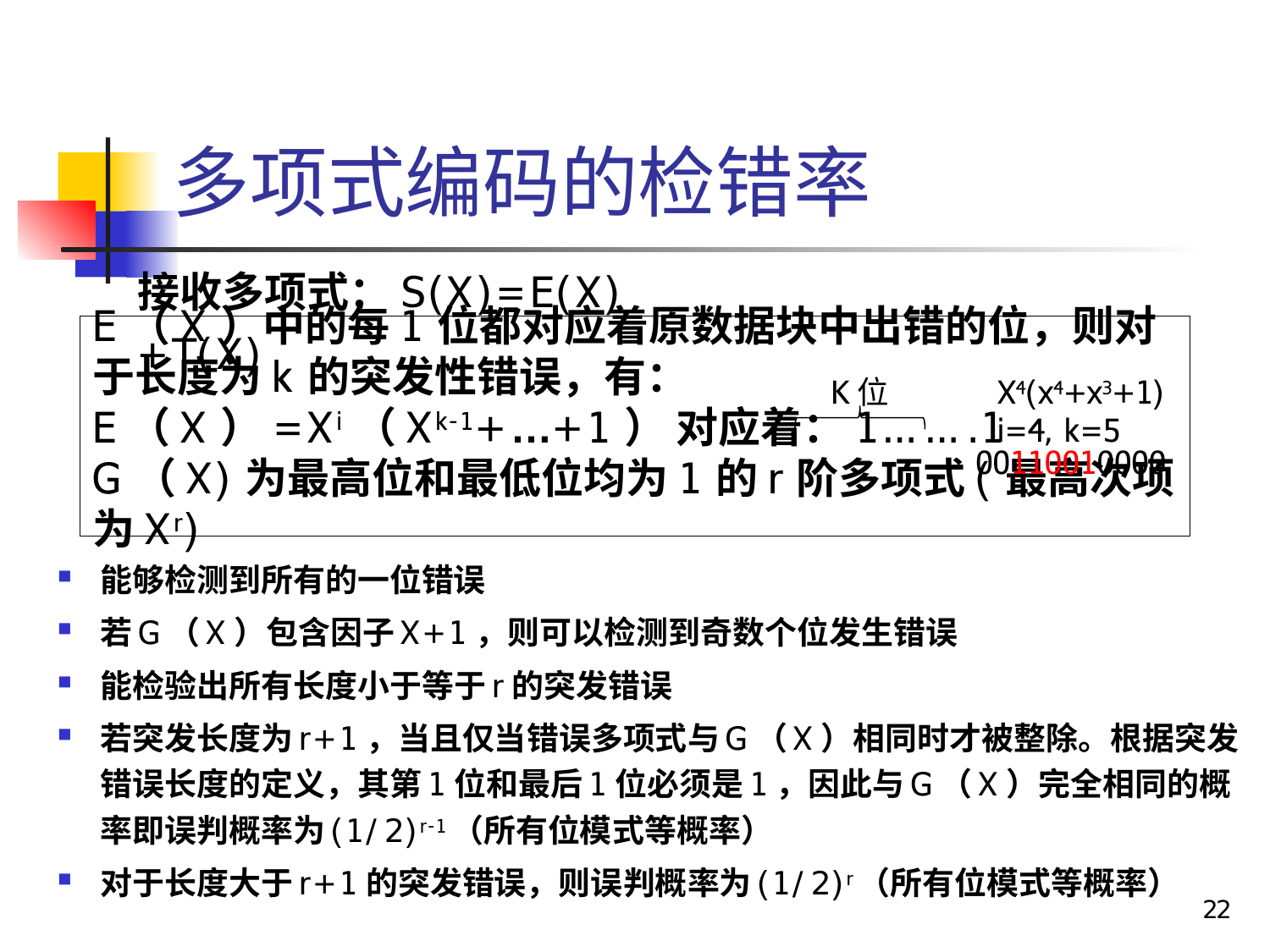

# 多项式编码的检错率
接收多项式：S(X)=E(X)+T(X)
E（X）中的每1位都对应着原数据块中出错的位，则对于长度为k的突发性错误，有：
E（X）=Xi（Xk-1+…+1） 对应着：1…….1
G（X)为最高位和最低位均为1的r阶多项式(最高次项为Xr)

K位
X4(x4+x3+1) i=4, k=5
00110010000
能够检测到所有的一位错误
若G（X）包含因子X+1，则可以检测到奇数个位发生错误
能检验出所有长度小于等于r的突发错误
若突发长度为r+1，当且仅当错误多项式与G（X）相同时才被整除。根据突发错误长度的定义，其第1位和最后1位必须是1，因此与G（X）完全相同的概率即误判概率为(1/2)r-1（所有位模式等概率）
对于长度大于r+1的突发错误，则误判概率为(1/2)r（所有位模式等概率）

22